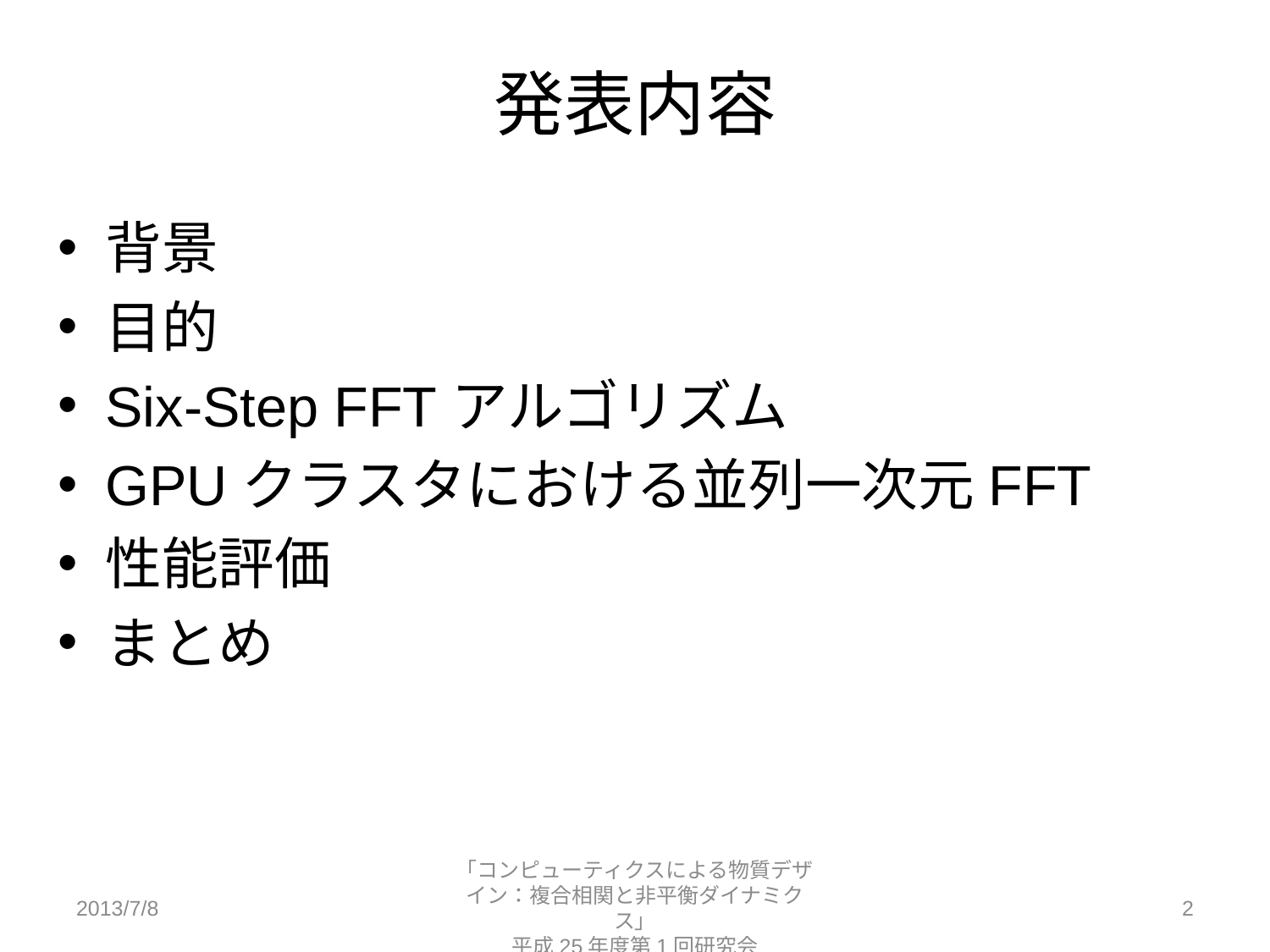

# 発表内容
背景
目的
Six-Step FFTアルゴリズム
GPUクラスタにおける並列一次元FFT
性能評価
まとめ
2013/7/8
「コンピューティクスによる物質デザイン：複合相関と非平衡ダイナミクス」
平成25年度第1回研究会
2